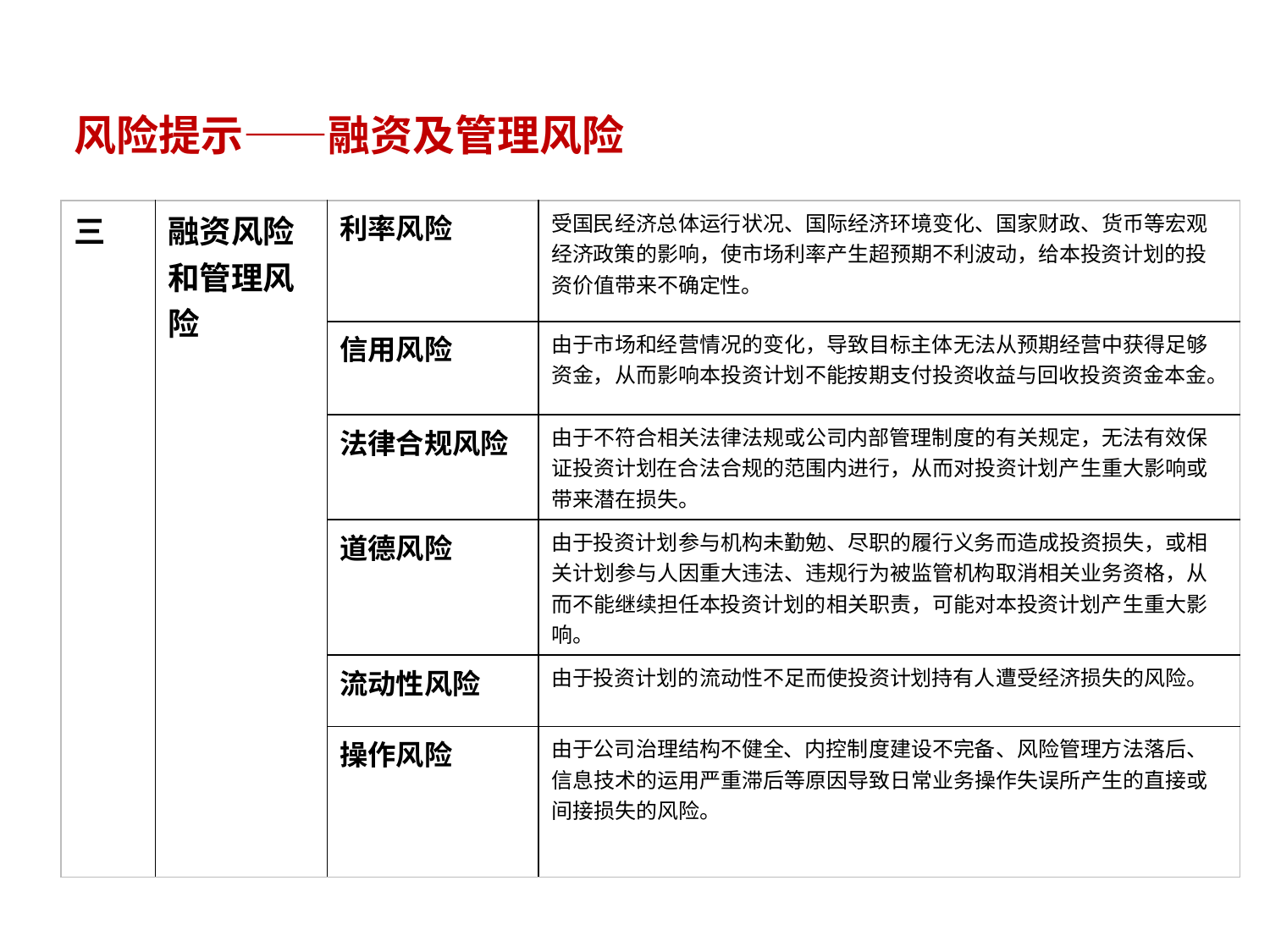

风险提示——融资及管理风险
| 三 | 融资风险和管理风险 | 利率风险 | 受国民经济总体运行状况、国际经济环境变化、国家财政、货币等宏观经济政策的影响，使市场利率产生超预期不利波动，给本投资计划的投资价值带来不确定性。 |
| --- | --- | --- | --- |
|  |  | 信用风险 | 由于市场和经营情况的变化，导致目标主体无法从预期经营中获得足够资金，从而影响本投资计划不能按期支付投资收益与回收投资资金本金。 |
|  |  | 法律合规风险 | 由于不符合相关法律法规或公司内部管理制度的有关规定，无法有效保证投资计划在合法合规的范围内进行，从而对投资计划产生重大影响或带来潜在损失。 |
|  |  | 道德风险 | 由于投资计划参与机构未勤勉、尽职的履行义务而造成投资损失，或相关计划参与人因重大违法、违规行为被监管机构取消相关业务资格，从而不能继续担任本投资计划的相关职责，可能对本投资计划产生重大影响。 |
|  |  | 流动性风险 | 由于投资计划的流动性不足而使投资计划持有人遭受经济损失的风险。 |
|  |  | 操作风险 | 由于公司治理结构不健全、内控制度建设不完备、风险管理方法落后、信息技术的运用严重滞后等原因导致日常业务操作失误所产生的直接或间接损失的风险。 |